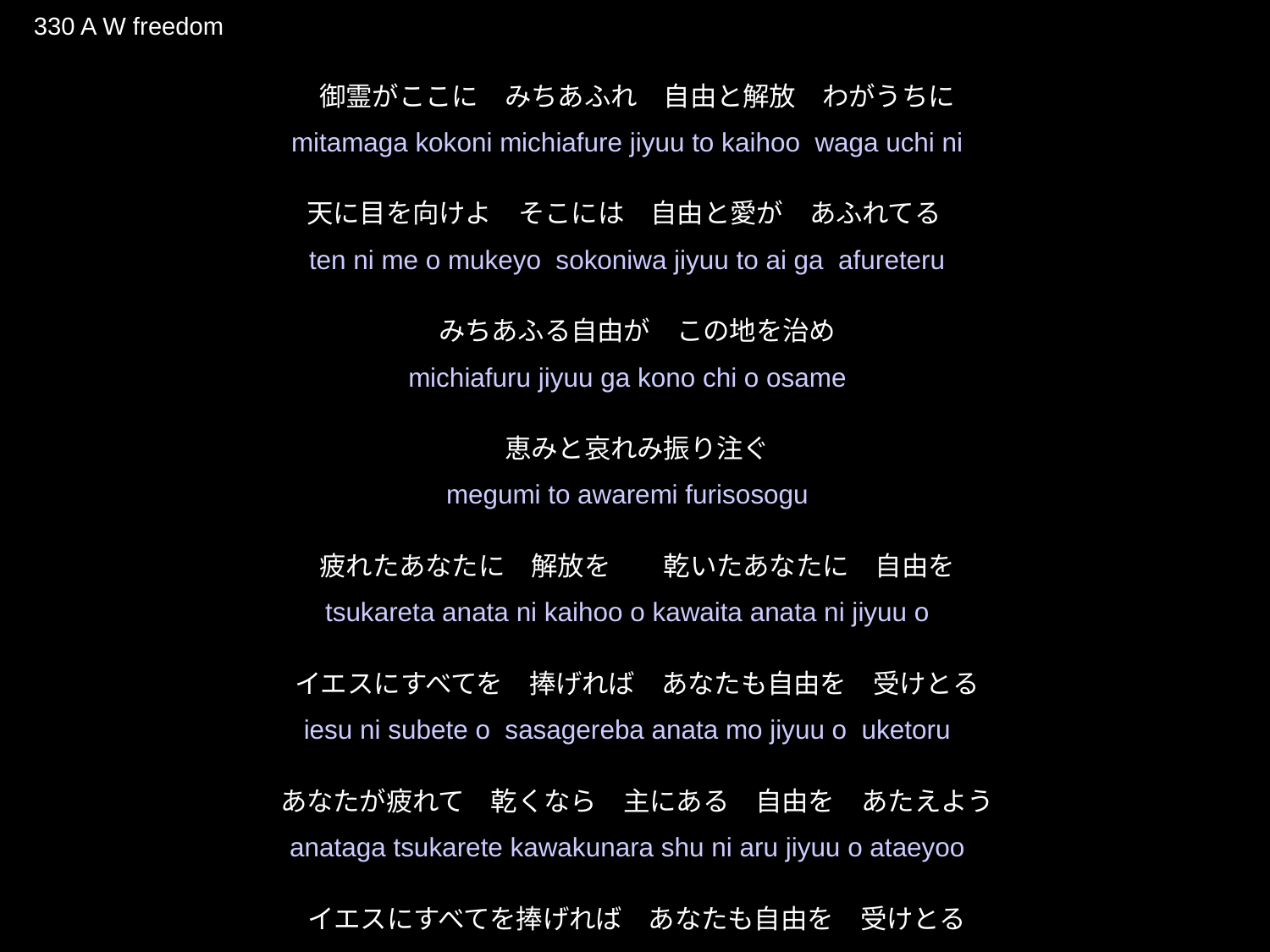

ふりーだむ
★W
330 A W freedom
御霊がここに　みちあふれ　自由と解放　わがうちに
天に目を向けよ　そこには　自由と愛が　あふれてる　
みちあふる自由が　この地を治め
恵みと哀れみ振り注ぐ
疲れたあなたに　解放を　　乾いたあなたに　自由を
イエスにすべてを　捧げれば　あなたも自由を　受けとる
あなたが疲れて　乾くなら　主にある　自由を　あたえよう
イエスにすべてを捧げれば　あなたも自由を　受けとる
★４
mitamaga kokoni michiafure jiyuu to kaihoo  waga uchi ni
ten ni me o mukeyo  sokoniwa jiyuu to ai ga  afureteru
michiafuru jiyuu ga kono chi o osame
megumi to awaremi furisosogu
tsukareta anata ni kaihoo o kawaita anata ni jiyuu o
iesu ni subete o  sasagereba anata mo jiyuu o  uketoru
anataga tsukarete kawakunara shu ni aru jiyuu o ataeyoo
iesu ni subete o sasagereba anata mo jiyuu o uketoru